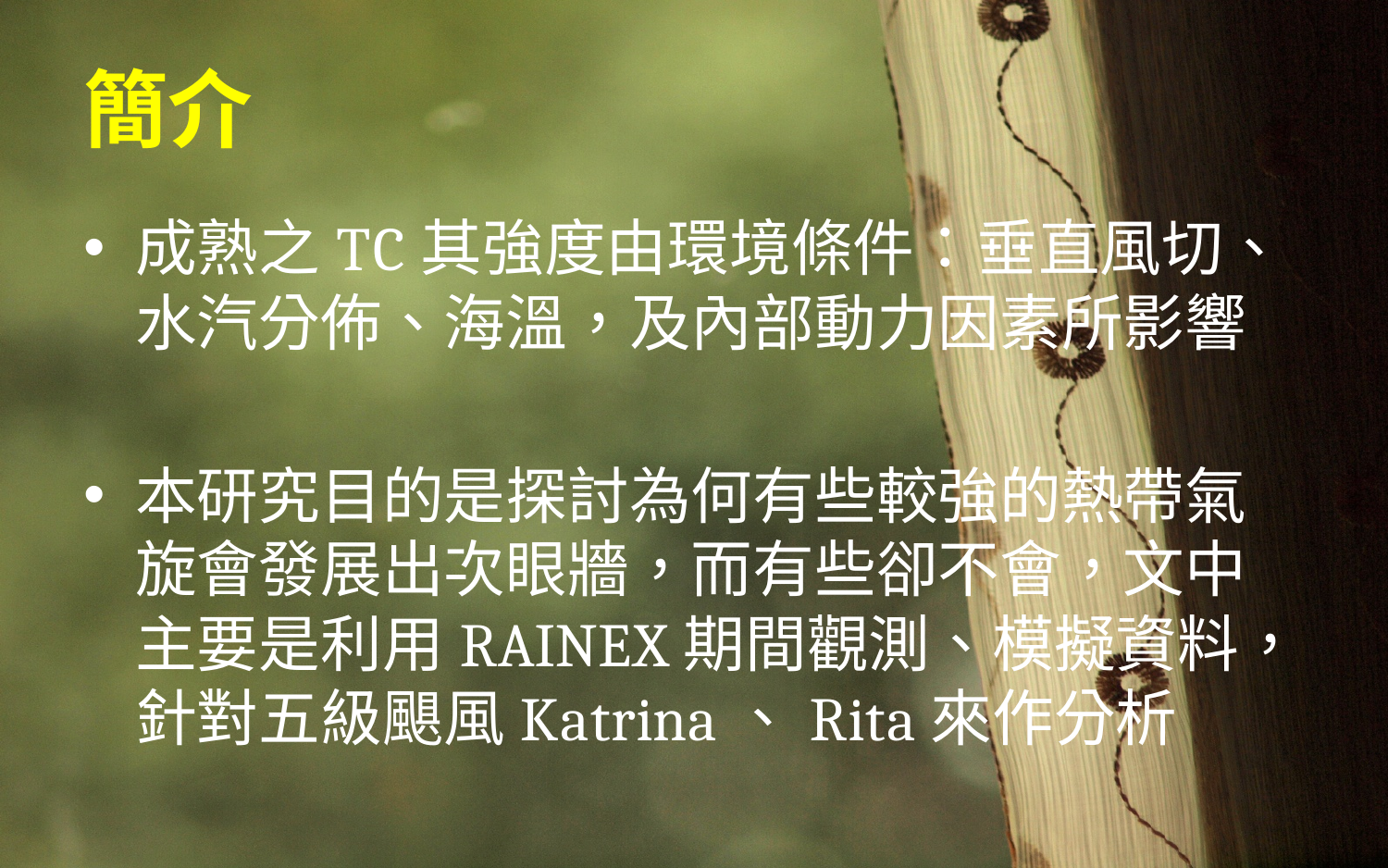

# 簡介
成熟之TC其強度由環境條件：垂直風切、水汽分佈、海溫，及內部動力因素所影響

本研究目的是探討為何有些較強的熱帶氣旋會發展出次眼牆，而有些卻不會，文中主要是利用RAINEX期間觀測、模擬資料，針對五級颶風Katrina、Rita來作分析